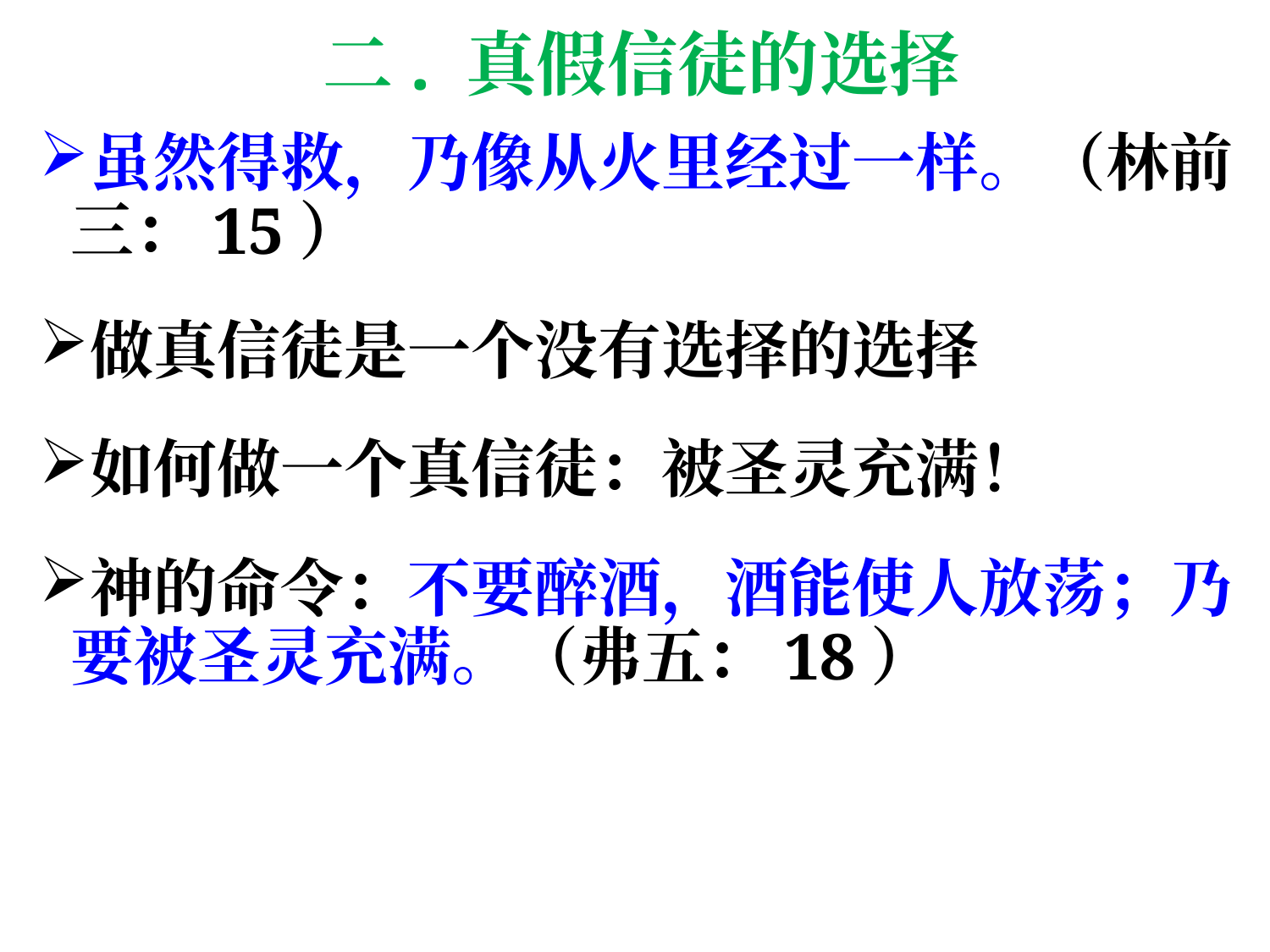

# 二. 真假信徒的选择
虽然得救，乃像从火里经过一样。（林前三：15）

做真信徒是一个没有选择的选择

如何做一个真信徒：被圣灵充满！

神的命令：不要醉酒，酒能使人放荡；乃要被圣灵充满。（弗五：18）